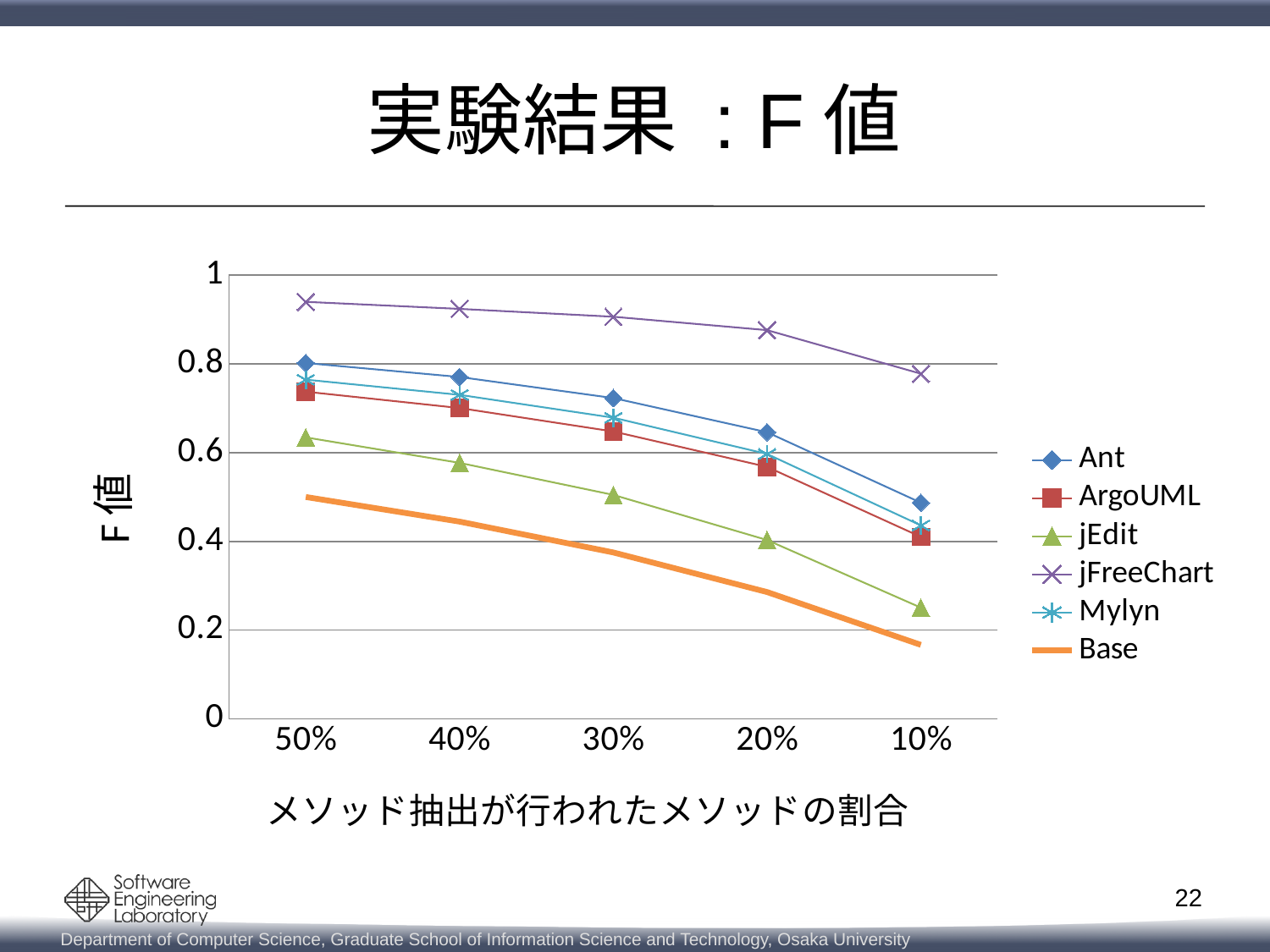

# 実験結果 : F値

### Chart

| Category | Ant | ArgoUML | jEdit | jFreeChart | Mylyn | Base |
|---|---|---|---|---|---|---|
| 0.5 | 0.801851645181 | 0.737289386117 | 0.634377111338 | 0.939691470168 | 0.764386584429 | 0.5 |
| 0.4 | 0.770351637192 | 0.700406563864 | 0.576935634192 | 0.923873210776 | 0.730121408366 | 0.4444444444444445 |
| 0.3 | 0.722901227894 | 0.647659420598 | 0.504766589413 | 0.906096264846 | 0.678686169514 | 0.37499999999999994 |
| 0.2 | 0.64595803405 | 0.567852820033 | 0.403097216564 | 0.875920634921 | 0.596938752888 | 0.28571428571428575 |
| 0.1 | 0.487146824983 | 0.41009289498 | 0.250592272622 | 0.777771428571 | 0.43594963509 | 0.16666666666666669 |
22